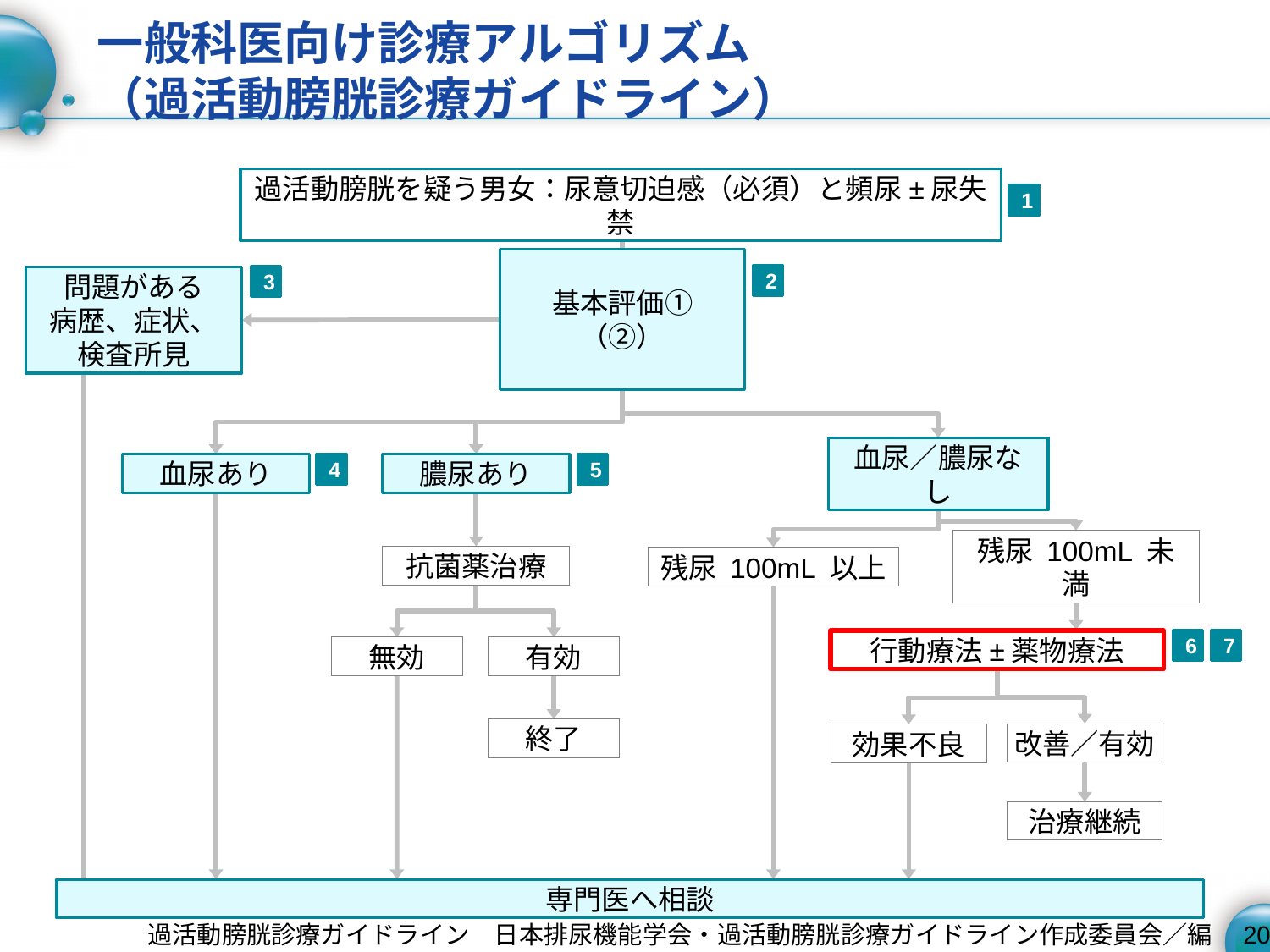

# 一般科医向け診療アルゴリズム （過活動膀胱診療ガイドライン）
1
過活動膀胱を疑う男女：尿意切迫感（必須）と頻尿±尿失禁
2

基本評価①（②）

3
問題がある
病歴、症状、
検査所見
4
5
血尿あり
膿尿あり
血尿／膿尿なし
抗菌薬治療
残尿 100mL 以上
残尿 100mL 未満
7
6
行動療法±薬物療法
無効
有効
終了
改善／有効
効果不良
治療継続
専門医へ相談
過活動膀胱診療ガイドライン　日本排尿機能学会・過活動膀胱診療ガイドライン作成委員会／編　2015